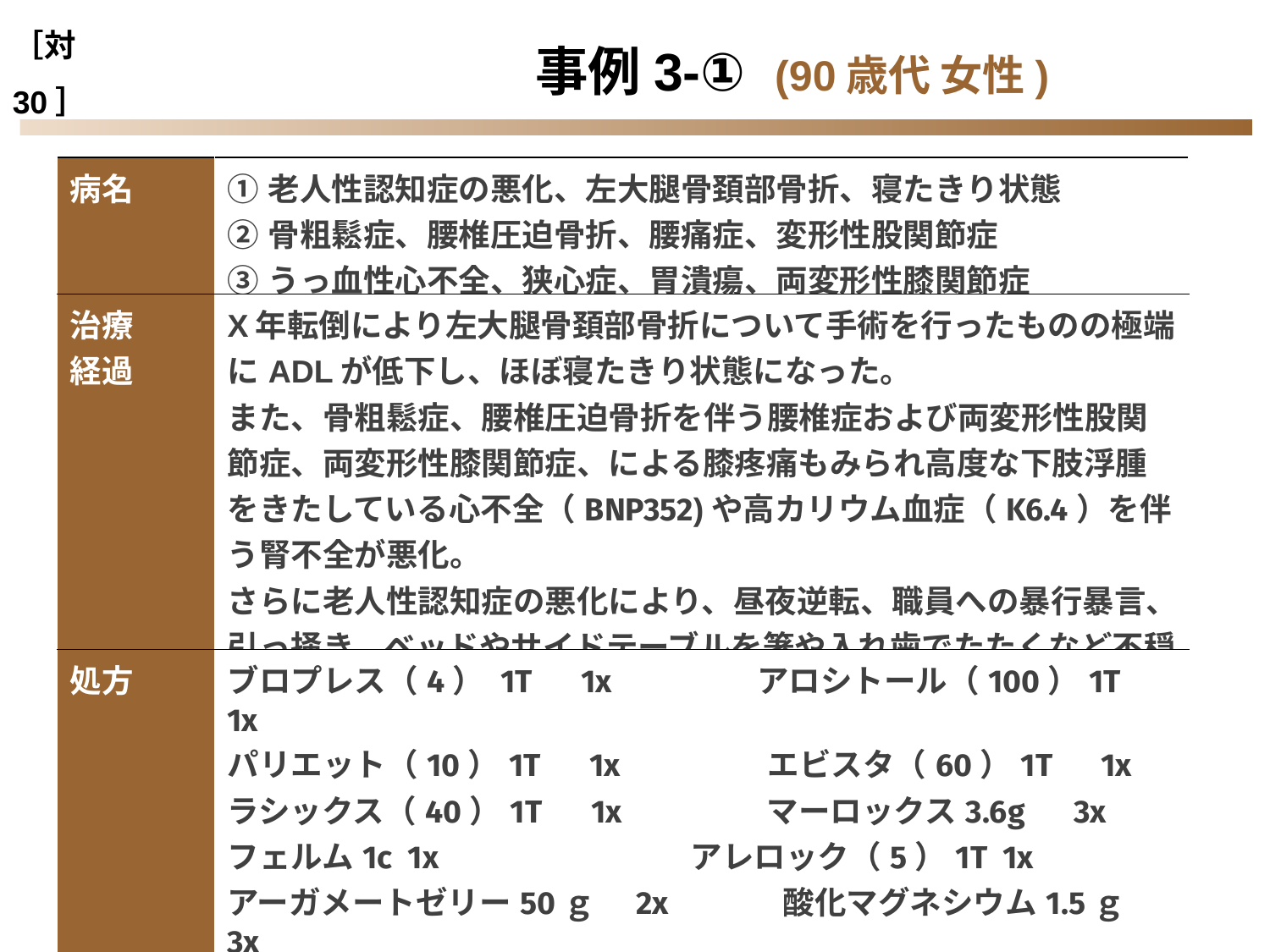

［対30］
事例3‐①  (90歳代 女性)

| 病名 | ①老人性認知症の悪化、左大腿骨頚部骨折、寝たきり状態 ②骨粗鬆症、腰椎圧迫骨折、腰痛症、変形性股関節症 ③うっ血性心不全、狭心症、胃潰瘍、両変形性膝関節症 |
| --- | --- |
| 治療 経過 | X年転倒により左大腿骨頚部骨折について手術を行ったものの極端にADLが低下し、ほぼ寝たきり状態になった。 また、骨粗鬆症、腰椎圧迫骨折を伴う腰椎症および両変形性股関節症、両変形性膝関節症、による膝疼痛もみられ高度な下肢浮腫をきたしている心不全（BNP352)や高カリウム血症（K6.4）を伴う腎不全が悪化。 さらに老人性認知症の悪化により、昼夜逆転、職員への暴行暴言、引っ掻き、ベッドやサイドテーブルを箸や入れ歯でたたくなど不穏も大変著しい。表皮剥離も絶えない。 |
| 処方 | ブロプレス（4） 1T　1x アロシトール（100）1T　1x パリエット（10）1T　1x エビスタ（60）1T　1x ラシックス（40）1T　1x マーロックス3.6g　3x フェルム1c 1x アレロック（5）1T 1x アーガメートゼリー50ｇ　2x 酸化マグネシウム1.5ｇ　3x ニューレプチル細粒 10％ 0.02g　2x リスパダール内用液 1㎎/ml　1ml 頓用 ニトロダームTTS |